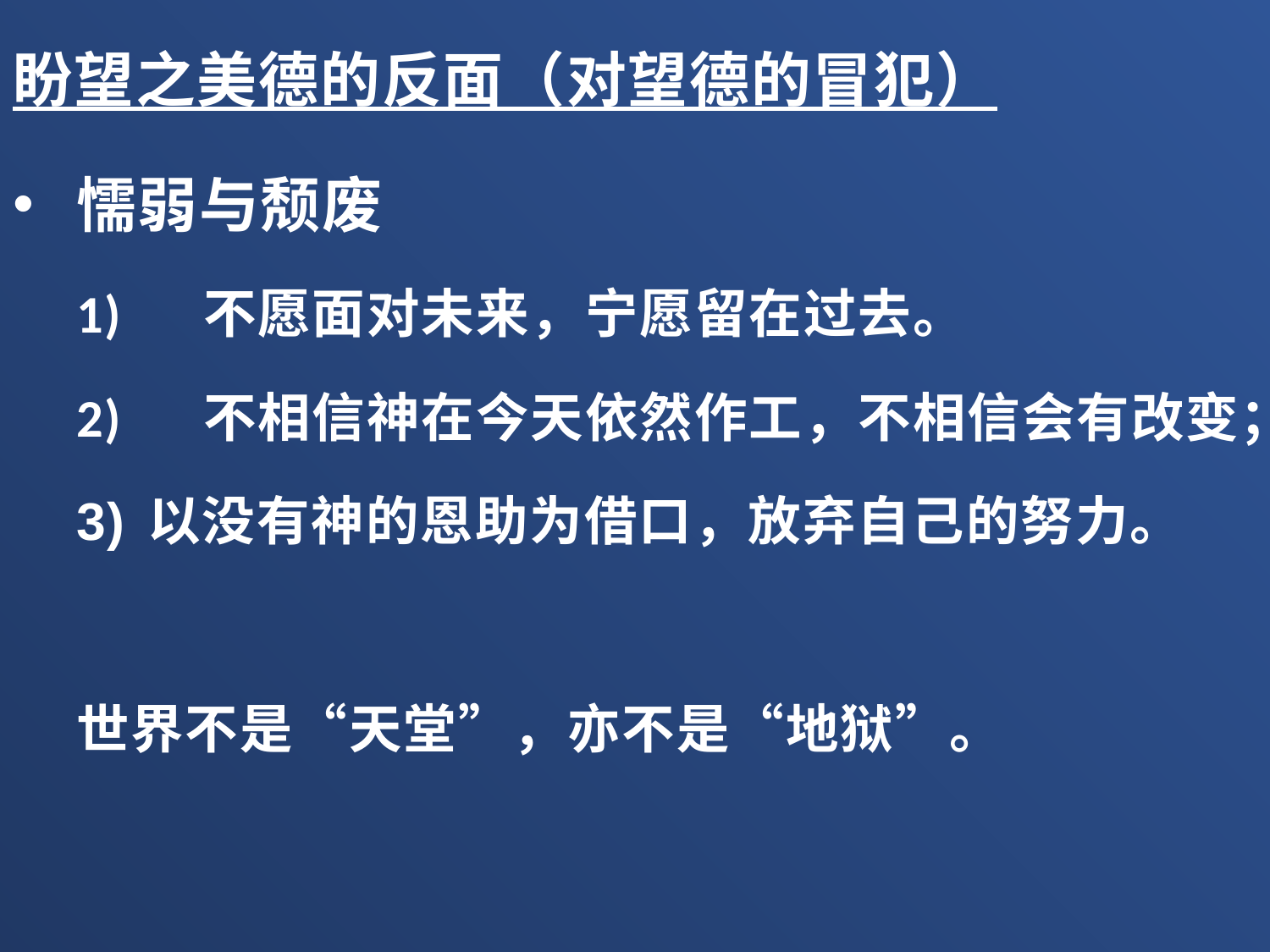

盼望之美德的反面（对望德的冒犯）
懦弱与颓废
1)	不愿面对未来，宁愿留在过去。
2)	不相信神在今天依然作工，不相信会有改变；
以没有神的恩助为借口，放弃自己的努力。

世界不是“天堂”，亦不是“地狱”。